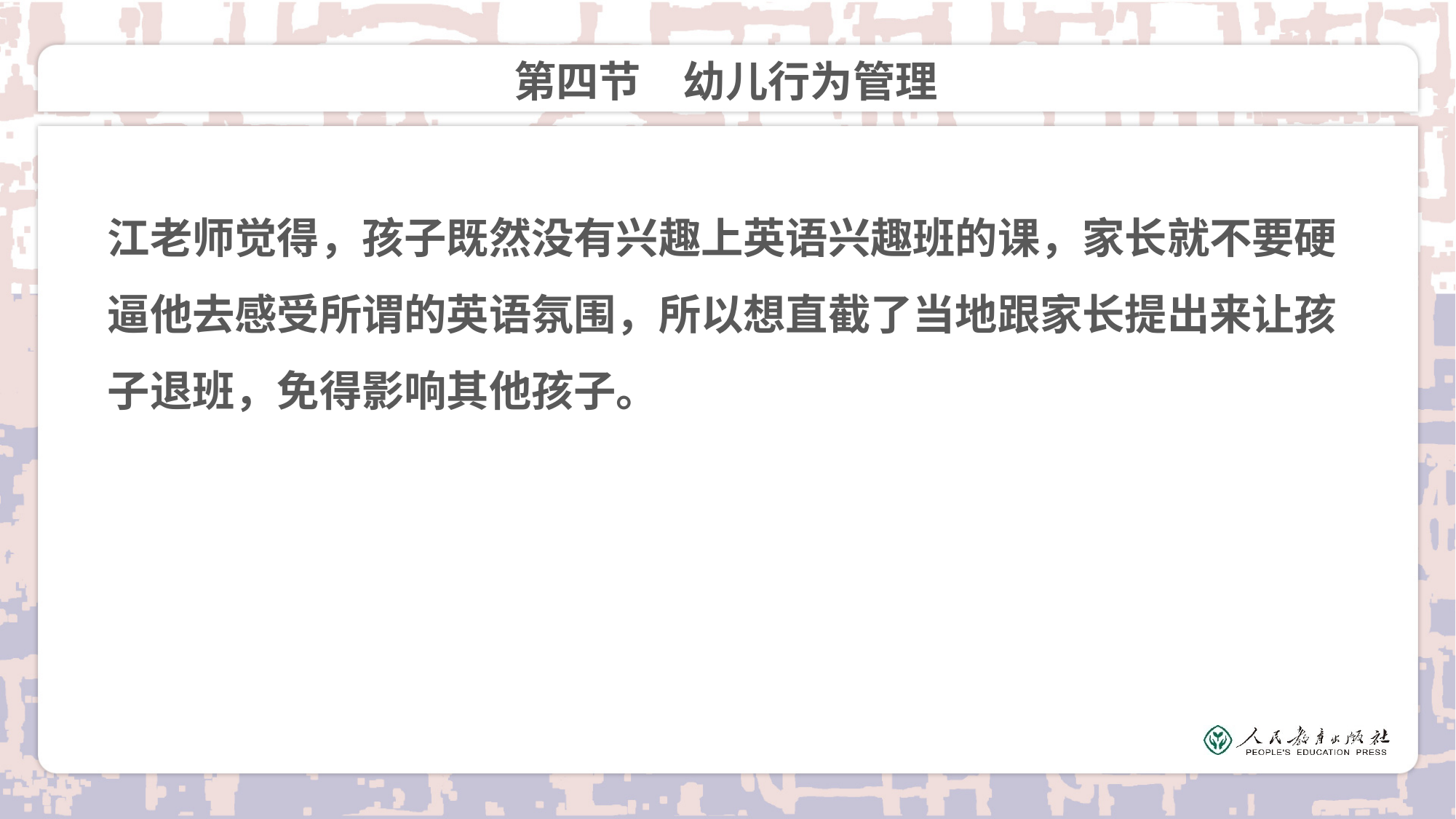

# 第四节　幼儿行为管理
江老师觉得，孩子既然没有兴趣上英语兴趣班的课，家长就不要硬逼他去感受所谓的英语氛围，所以想直截了当地跟家长提出来让孩子退班，免得影响其他孩子。